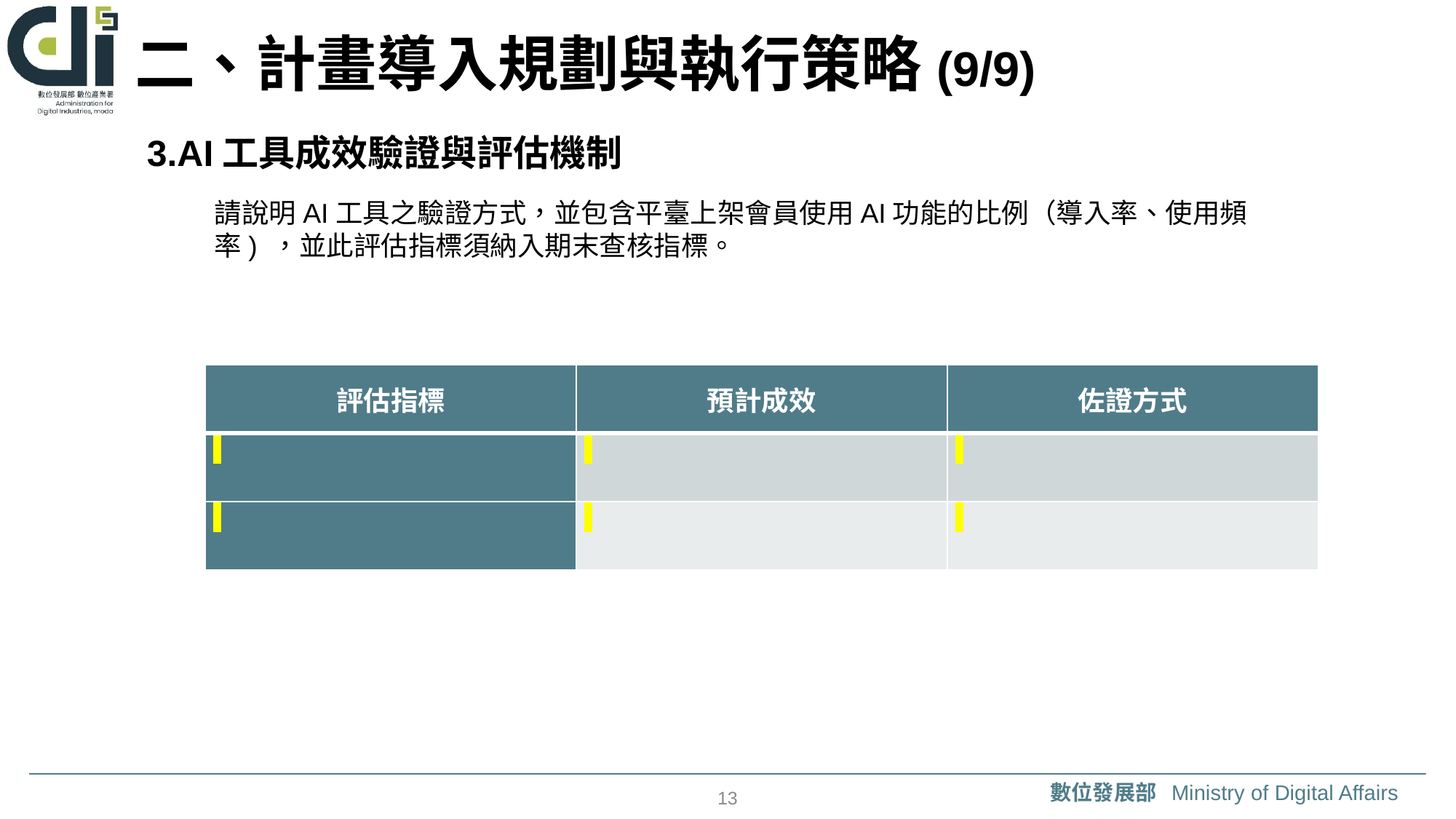

# 二、計畫導入規劃與執行策略(9/9)
 3.AI工具成效驗證與評估機制
請說明AI工具之驗證方式，並包含平臺上架會員使用AI功能的比例（導入率、使用頻率) ，並此評估指標須納入期末查核指標。
| 評估指標 | 預計成效 | 佐證方式 |
| --- | --- | --- |
|  |  |  |
|  |  |  |
13